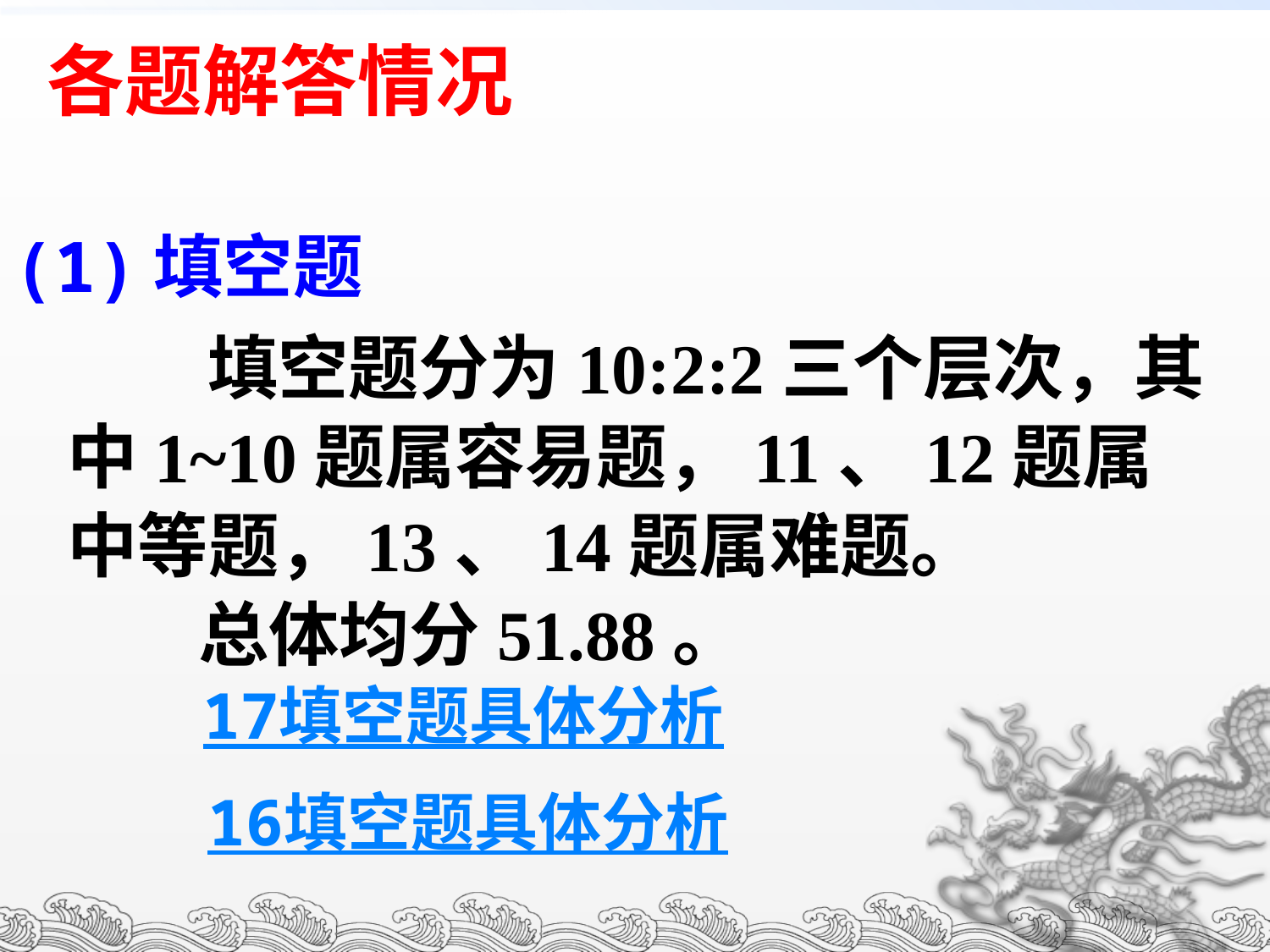

各题解答情况
(1)填空题

       填空题分为10:2:2三个层次，其中1~10题属容易题，11、12题属中等题，13、14题属难题。
    总体均分51.88。
17填空题具体分析

16填空题具体分析